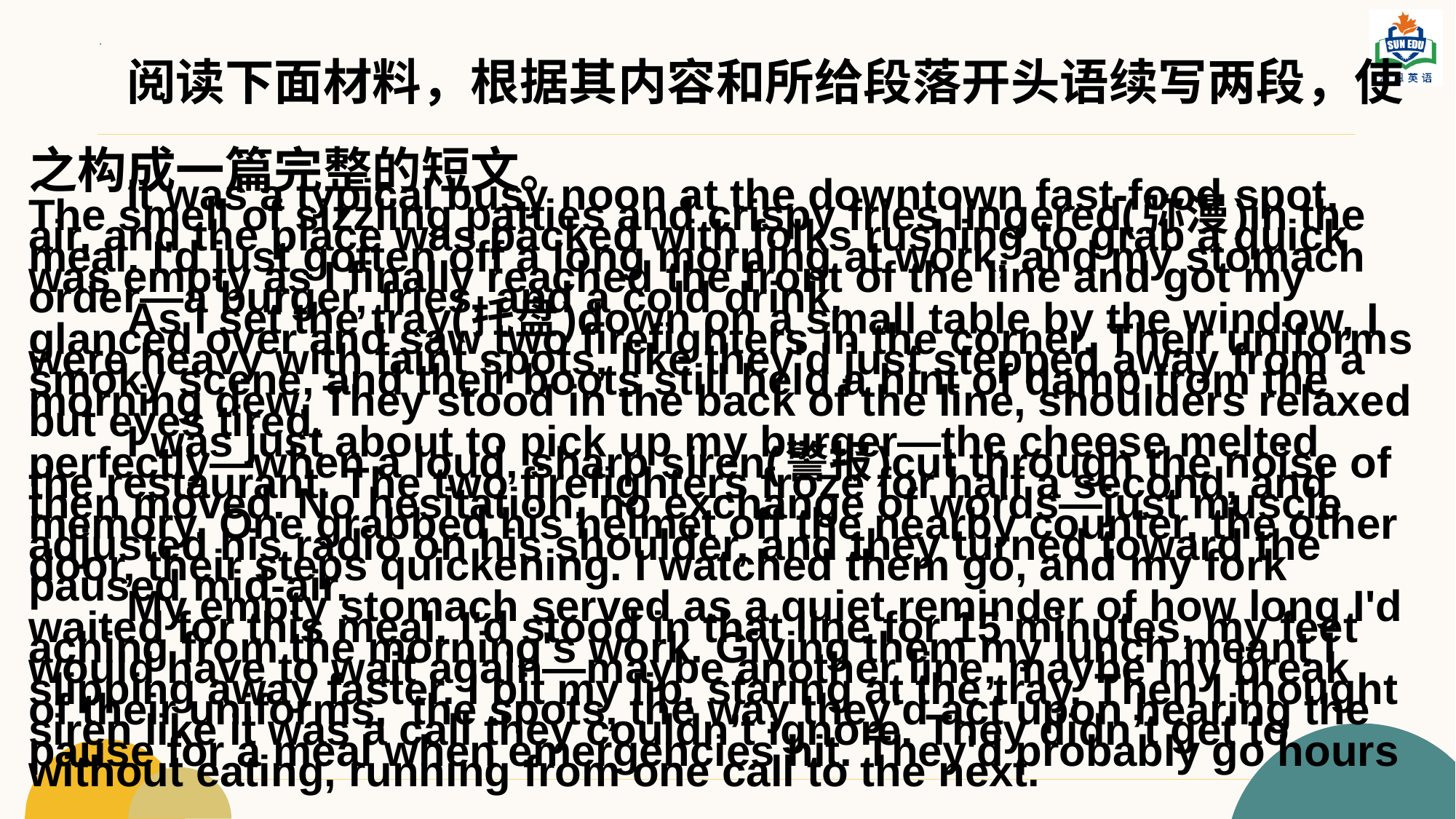

阅读下面材料，根据其内容和所给段落开头语续写两段，使之构成一篇完整的短文。
It was a typical busy noon at the downtown fast-food spot. The smell of sizzling patties and crispy fries lingered(弥漫)in the air, and the place was packed with folks rushing to grab a quick meal. I'd just gotten off a long morning at work, and my stomach was empty as I finally reached the front of the line and got my order—a burger, fries, and a cold drink.
As I set the tray(托盘)down on a small table by the window, I glanced over and saw two firefighters in the corner. Their uniforms were heavy with faint spots, like they'd just stepped away from a smoky scene, and their boots still held a hint of damp from the morning dew. They stood in the back of the line, shoulders relaxed but eyes tired.
I was just about to pick up my burger—the cheese melted perfectly—when a loud, sharp siren(警报)cut through the noise of the restaurant. The two firefighters froze for half a second, and then moved. No hesitation, no exchange of words—just muscle memory. One grabbed his helmet off the nearby counter, the other adjusted his radio on his shoulder, and they turned toward the door, their steps quickening. I watched them go, and my fork paused mid-air.
My empty stomach served as a quiet reminder of how long I'd waited for this meal. I'd stood in that line for 15 minutes, my feet aching from the morning's work. Giving them my lunch meant I would have to wait again—maybe another line, maybe my break slipping away faster. I bit my lip, staring at the tray. Then I thought of their uniforms,  the spots, the way they'd act upon hearing the siren like it was a call they couldn’t ignore. They didn’t get to pause for a meal when emergencies hit. They'd probably go hours without eating, running from one call to the next.